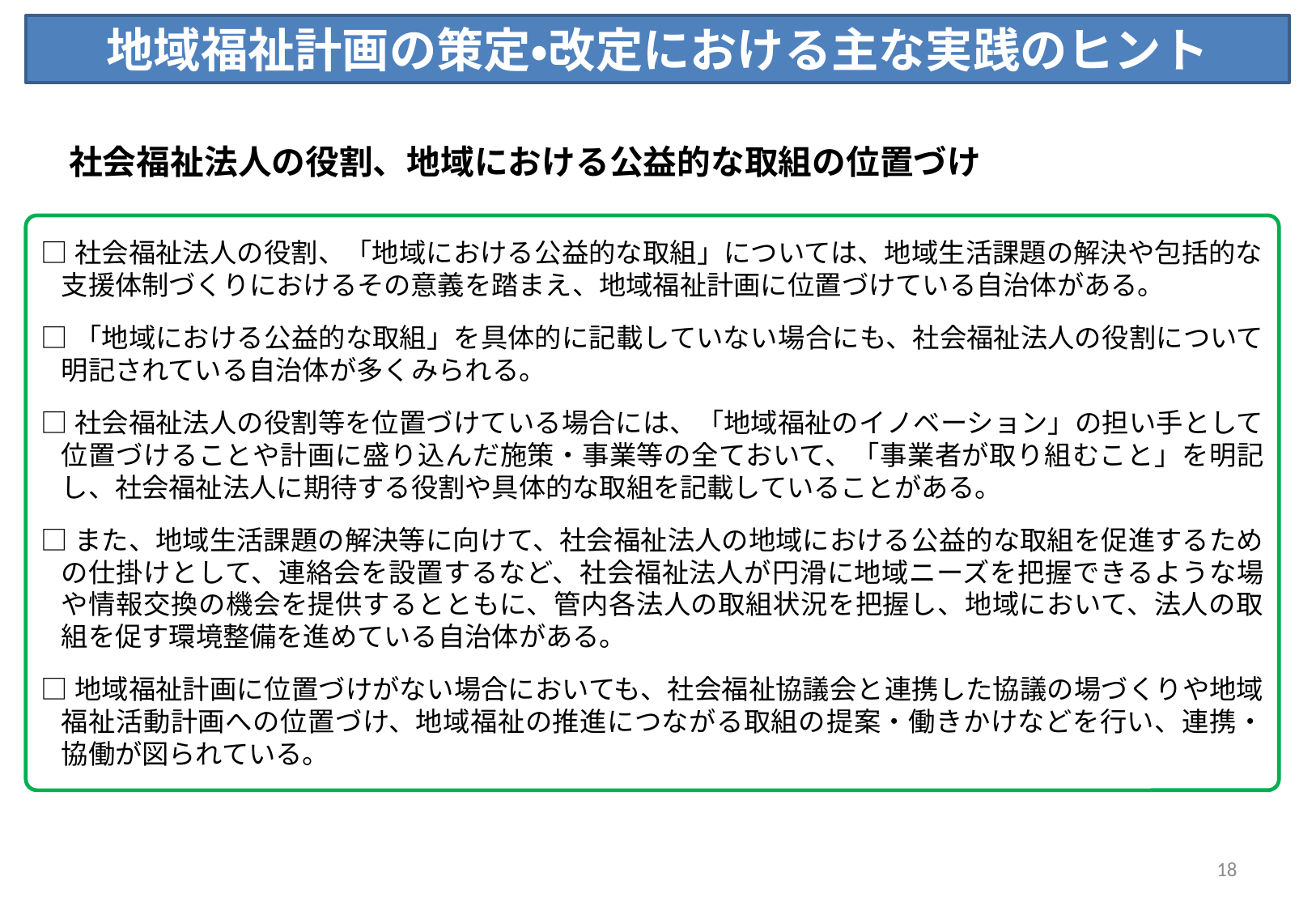

地域福祉計画の策定・改定における主な実践のヒント
社会福祉法人の役割、地域における公益的な取組の位置づけ

□社会福祉法人の役割、「地域における公益的な取組」については、地域生活課題の解決や包括的な支援体制づくりにおけるその意義を踏まえ、地域福祉計画に位置づけている自治体がある。
□「地域における公益的な取組」を具体的に記載していない場合にも、社会福祉法人の役割について明記されている自治体が多くみられる。
□社会福祉法人の役割等を位置づけている場合には、「地域福祉のイノベーション」の担い手として位置づけることや計画に盛り込んだ施策・事業等の全ておいて、「事業者が取り組むこと」を明記し、社会福祉法人に期待する役割や具体的な取組を記載していることがある。
□また、地域生活課題の解決等に向けて、社会福祉法人の地域における公益的な取組を促進するための仕掛けとして、連絡会を設置するなど、社会福祉法人が円滑に地域ニーズを把握できるような場や情報交換の機会を提供するとともに、管内各法人の取組状況を把握し、地域において、法人の取組を促す環境整備を進めている自治体がある。
□地域福祉計画に位置づけがない場合においても、社会福祉協議会と連携した協議の場づくりや地域福祉活動計画への位置づけ、地域福祉の推進につながる取組の提案・働きかけなどを行い、連携・協働が図られている。

18